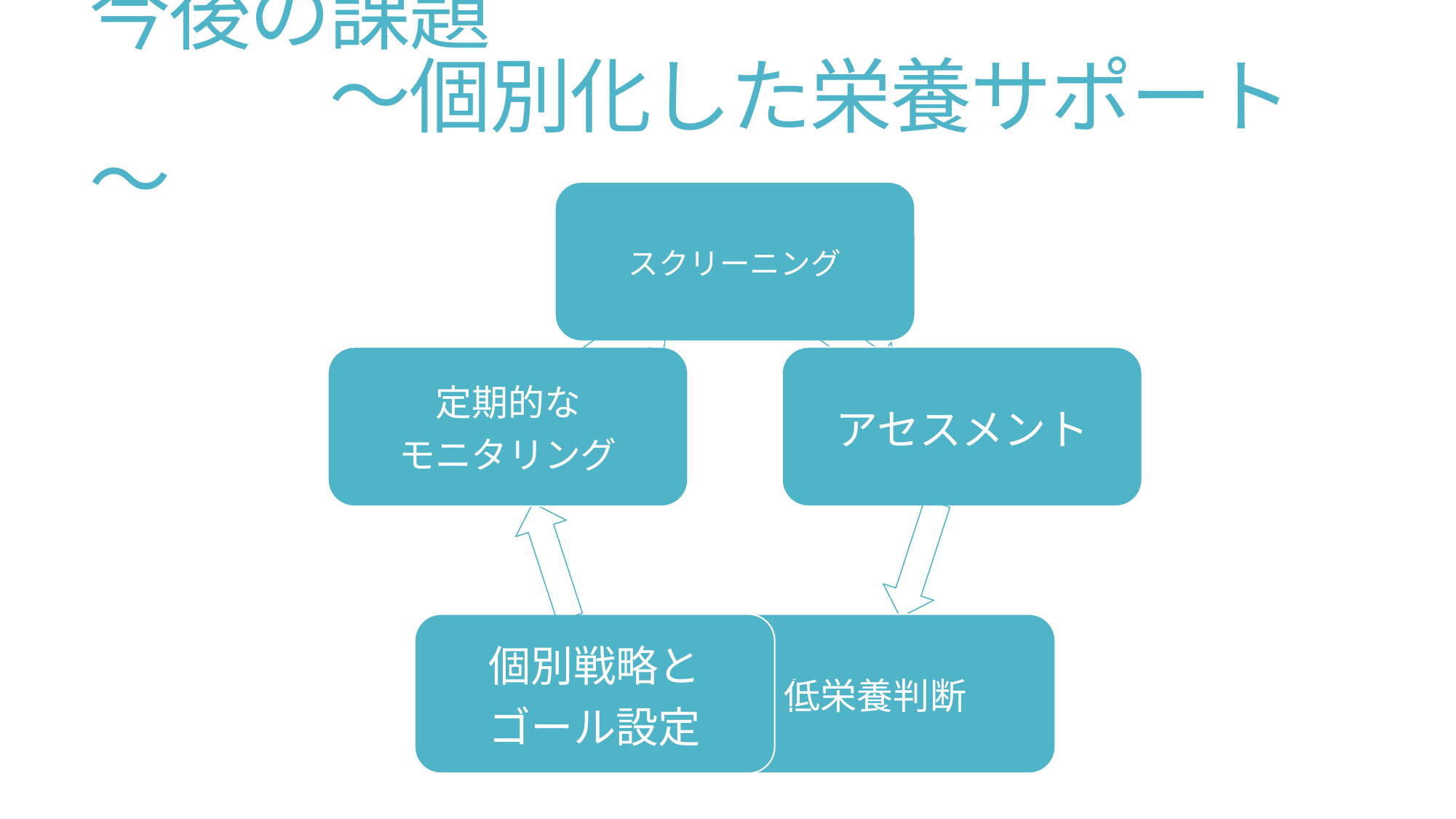

# 今後の課題　 　　　～個別化した栄養サポート～
スクリーニング
アセスメント
低栄養判断
個別戦略と
ゴール設定
定期的な
モニタリング